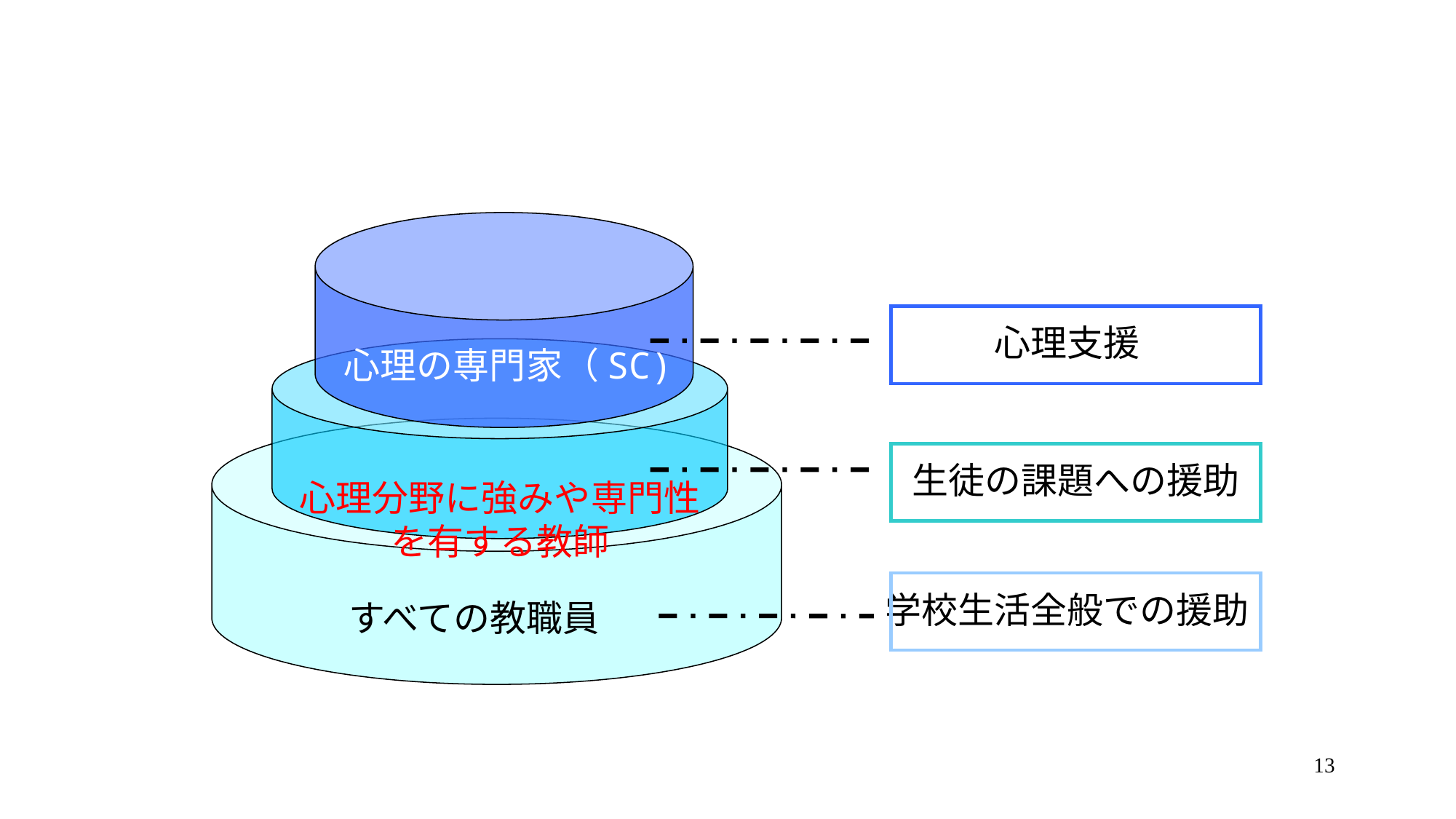

心理支援

心理の専門家（SC)

生徒の課題への援助
心理分野に強みや専門性を有する教師

学校生活全般での援助
すべての教職員

13